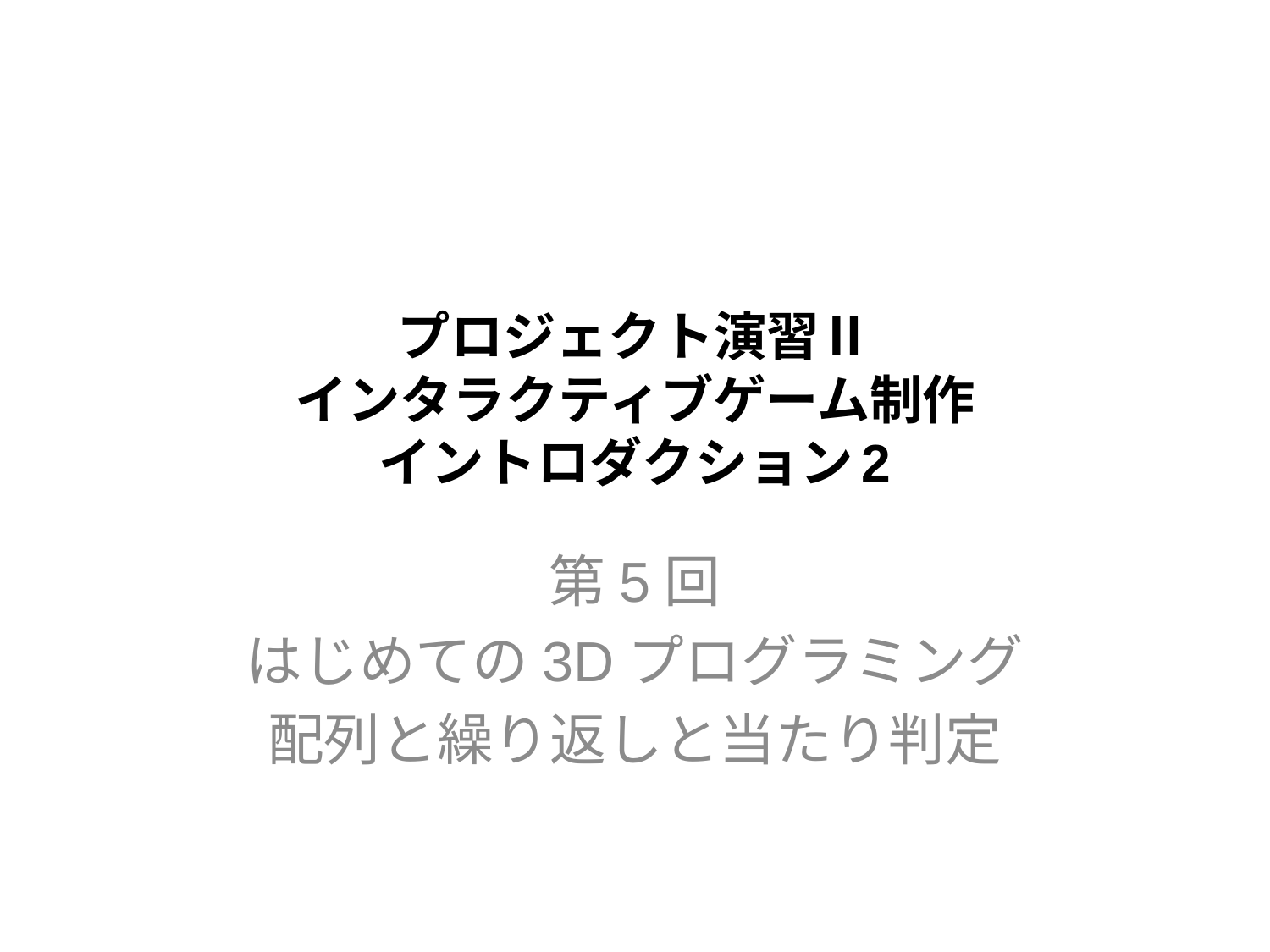

# プロジェクト演習Ⅱ インタラクティブゲーム制作 イントロダクション2
第5回
はじめての3Dプログラミング
配列と繰り返しと当たり判定